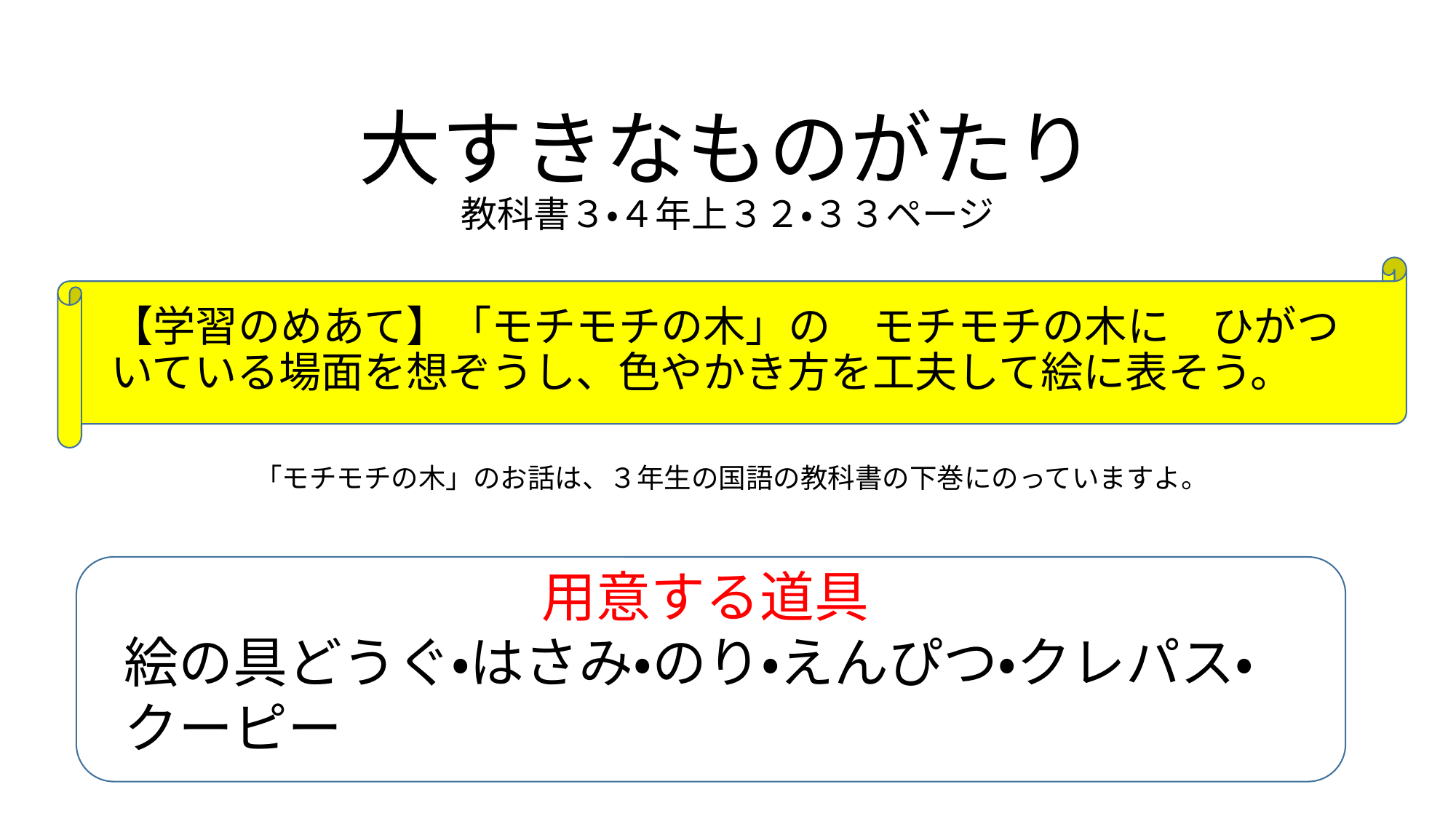

# 大すきなものがたり 教科書３・４年上３２・３３ページ

【学習のめあて】「モチモチの木」の　モチモチの木に　ひがついている場面を想ぞうし、色やかき方を工夫して絵に表そう。
「モチモチの木」のお話は、３年生の国語の教科書の下巻にのっていますよ。

用意する道具
絵の具どうぐ・はさみ・のり・えんぴつ・クレパス・クーピー